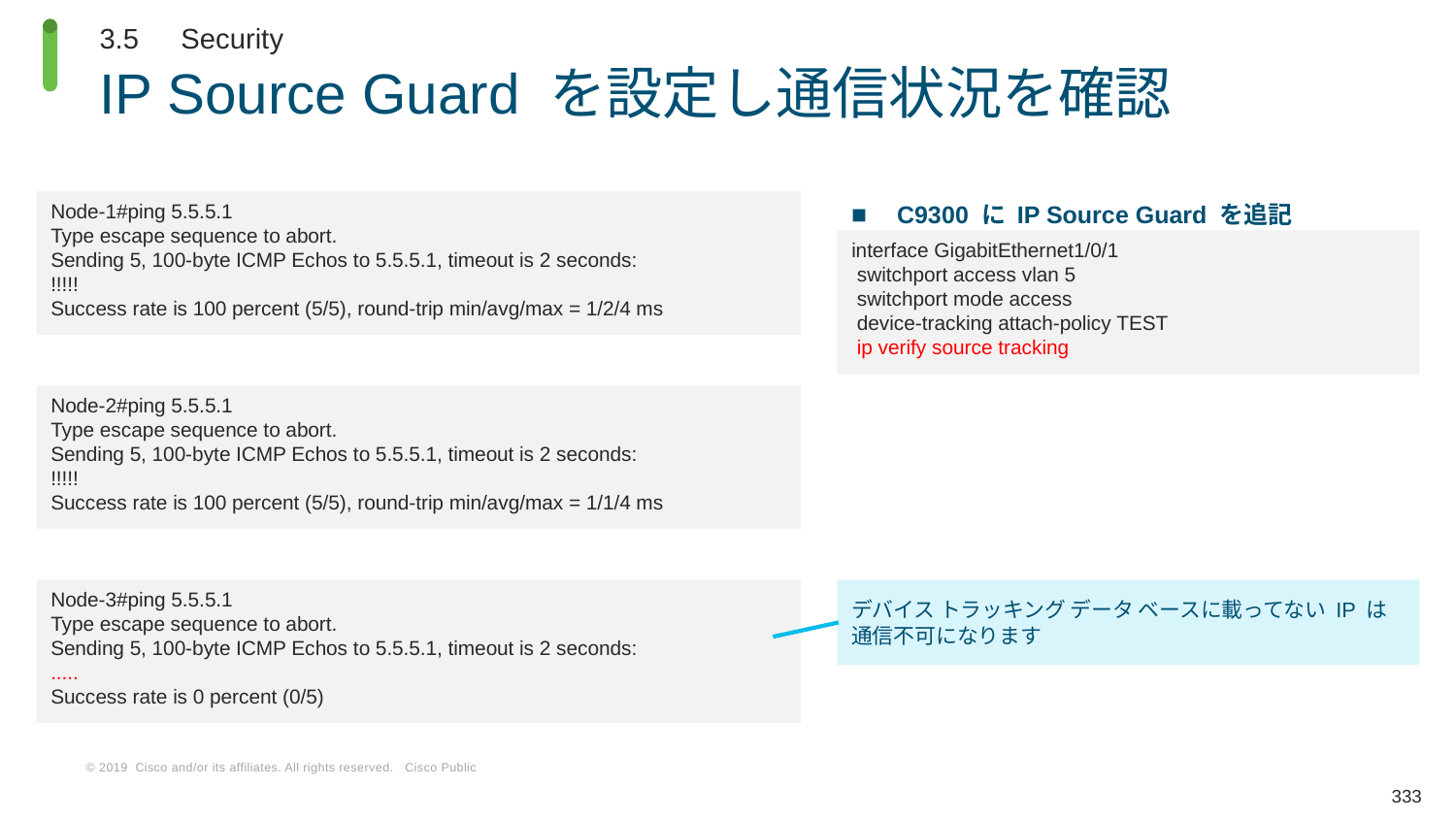

3.5　Security
# IP Source Guard を設定し通信状況を確認
Node-1#ping 5.5.5.1
Type escape sequence to abort.
Sending 5, 100-byte ICMP Echos to 5.5.5.1, timeout is 2 seconds:
!!!!!
Success rate is 100 percent (5/5), round-trip min/avg/max = 1/2/4 ms
C9300 に IP Source Guard を追記
interface GigabitEthernet1/0/1
 switchport access vlan 5
 switchport mode access
 device-tracking attach-policy TEST
 ip verify source tracking
Node-2#ping 5.5.5.1
Type escape sequence to abort.
Sending 5, 100-byte ICMP Echos to 5.5.5.1, timeout is 2 seconds:
!!!!!
Success rate is 100 percent (5/5), round-trip min/avg/max = 1/1/4 ms
Node-3#ping 5.5.5.1
Type escape sequence to abort.
Sending 5, 100-byte ICMP Echos to 5.5.5.1, timeout is 2 seconds:
.....
Success rate is 0 percent (0/5)
デバイス トラッキング データ ベースに載ってない IP は
通信不可になります
333